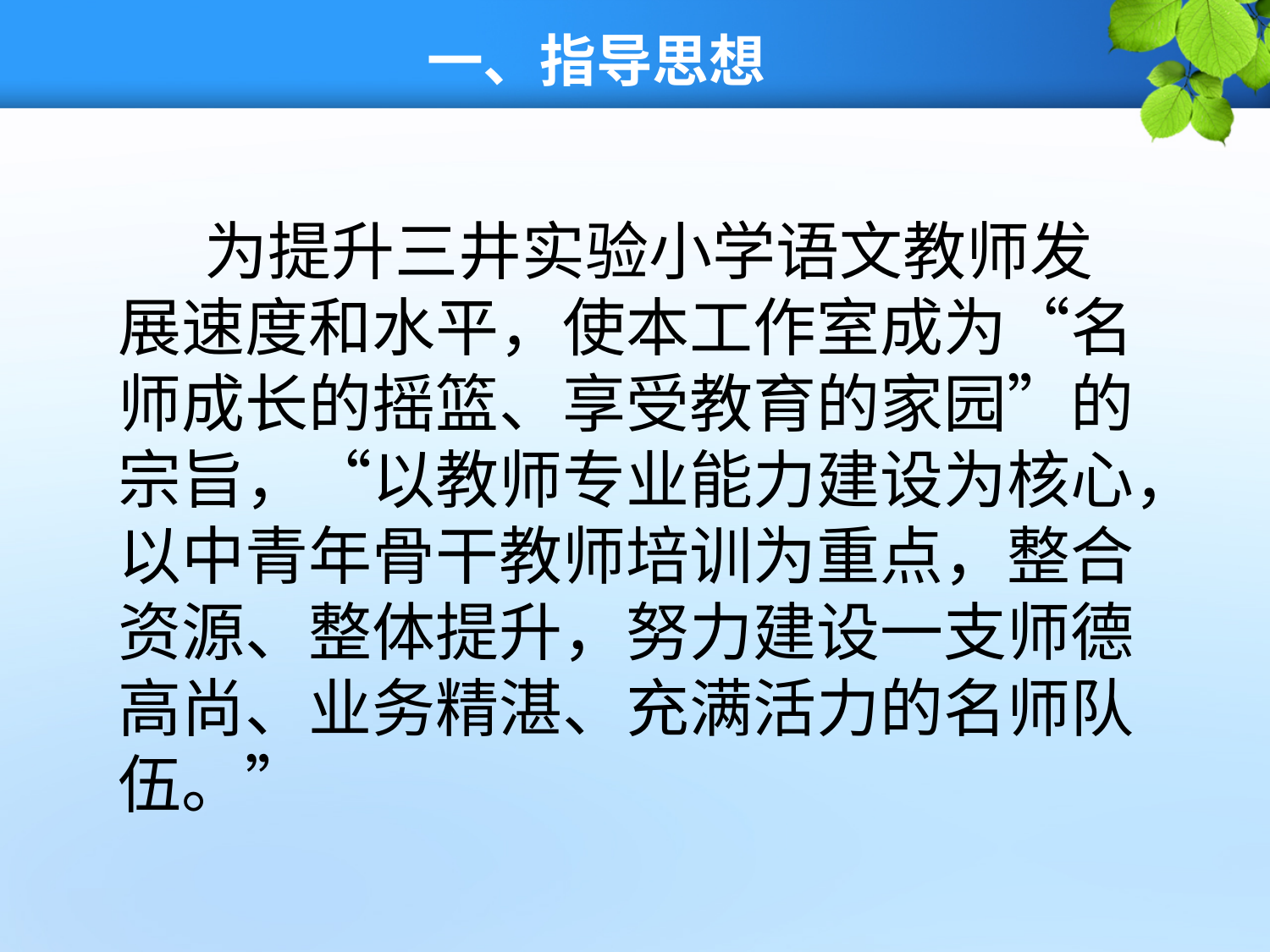

# 一、指导思想
           为提升三井实验小学语文教师发展速度和水平，使本工作室成为“名师成长的摇篮、享受教育的家园”的宗旨，“以教师专业能力建设为核心，以中青年骨干教师培训为重点，整合资源、整体提升，努力建设一支师德高尚、业务精湛、充满活力的名师队伍。”